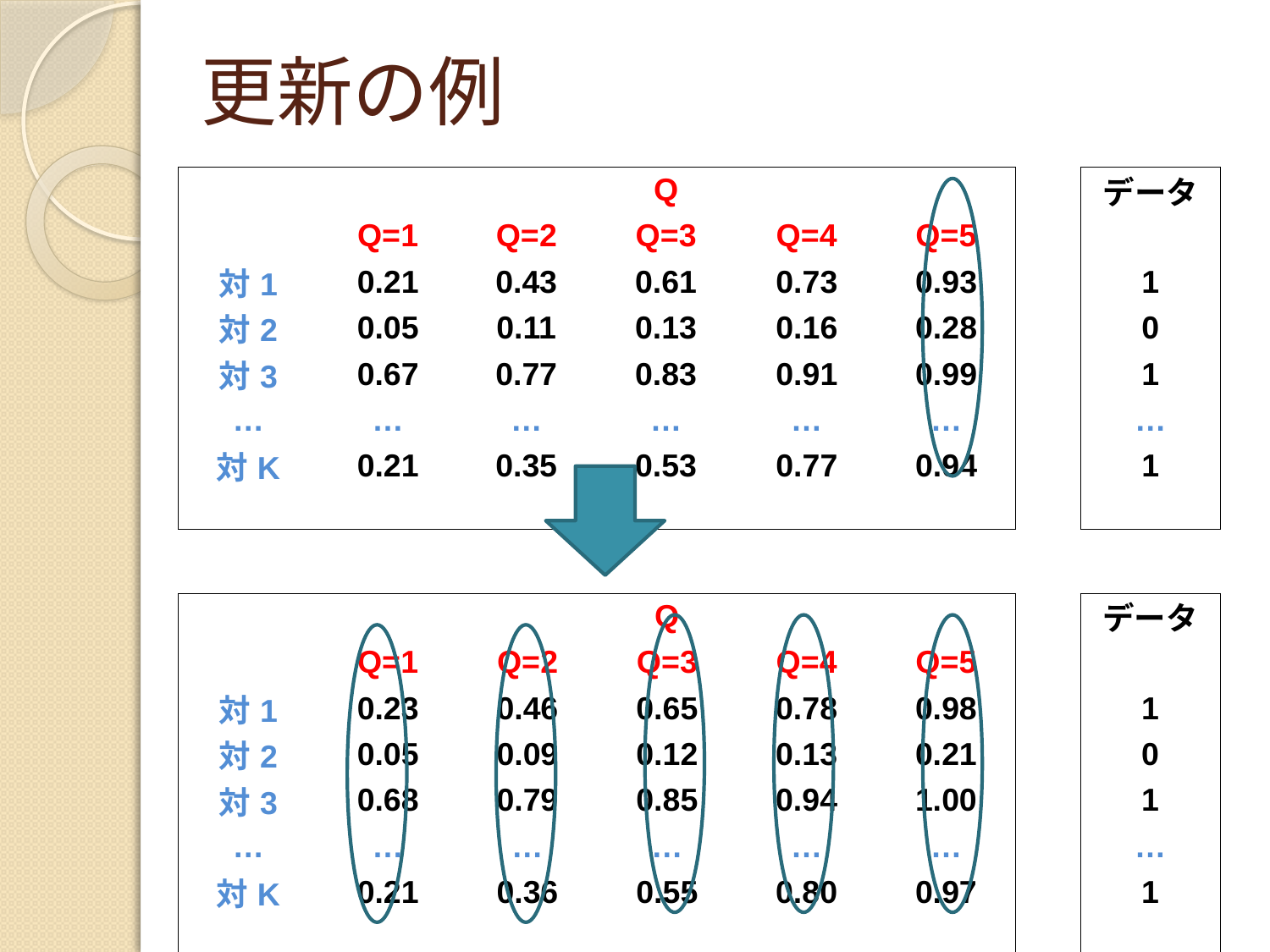

# 更新の例
|  |  |  |  |  |  |  |  |
| --- | --- | --- | --- | --- | --- | --- | --- |
|  |  |  | Q |  |  |  | データ |
|  | Q=1 | Q=2 | Q=3 | Q=4 | Q=5 |  |  |
| 対1 | 0.21 | 0.43 | 0.61 | 0.73 | 0.93 |  | 1 |
| 対2 | 0.05 | 0.11 | 0.13 | 0.16 | 0.28 |  | 0 |
| 対3 | 0.67 | 0.77 | 0.83 | 0.91 | 0.99 |  | 1 |
| … | … | … | … | … | … |  | … |
| 対K | 0.21 | 0.35 | 0.53 | 0.77 | 0.94 |  | 1 |
|  |  |  |  |  |  |  |  |
|  |  |  |  |  |  |  |  |

|  |  |  |  |  |  |  |  |
| --- | --- | --- | --- | --- | --- | --- | --- |
|  |  |  | Q |  |  |  | データ |
|  | Q=1 | Q=2 | Q=3 | Q=4 | Q=5 |  |  |
| 対1 | 0.23 | 0.46 | 0.65 | 0.78 | 0.98 |  | 1 |
| 対2 | 0.05 | 0.09 | 0.12 | 0.13 | 0.21 |  | 0 |
| 対3 | 0.68 | 0.79 | 0.85 | 0.94 | 1.00 |  | 1 |
| … | … | … | … | … | … |  | … |
| 対K | 0.21 | 0.36 | 0.55 | 0.80 | 0.97 |  | 1 |
|  |  |  |  |  |  |  |  |
|  |  |  |  |  |  |  |  |